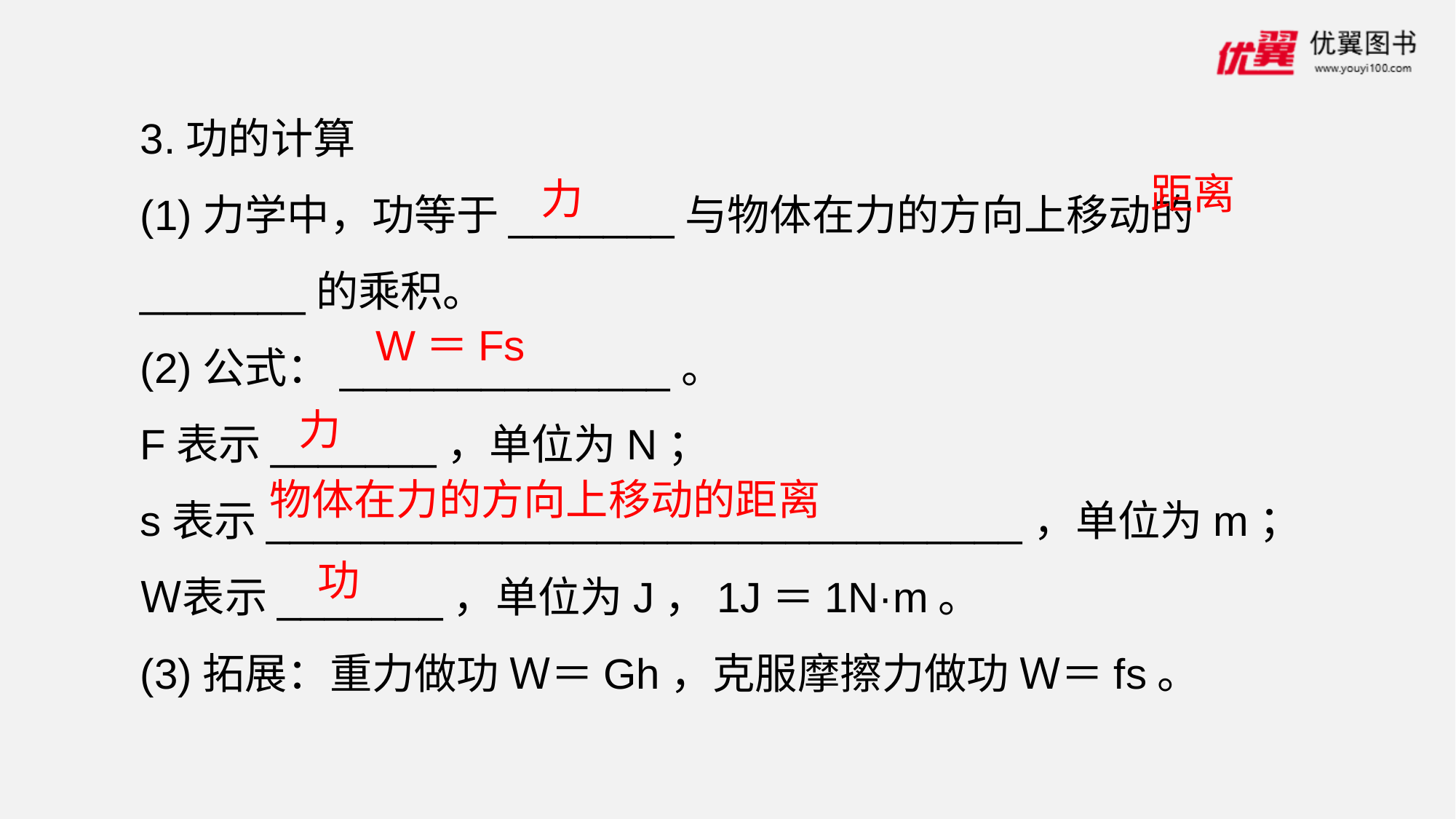

3.功的计算
(1)力学中，功等于_______与物体在力的方向上移动的_______的乘积。
(2)公式：______________。
F表示_______，单位为N；
s表示________________________________，单位为m；
Ｗ表示_______，单位为J，1J＝1N·m。
(3)拓展：重力做功 Ｗ＝Gh，克服摩擦力做功 Ｗ＝fs。
距离
力
W＝Fs
力
物体在力的方向上移动的距离
功